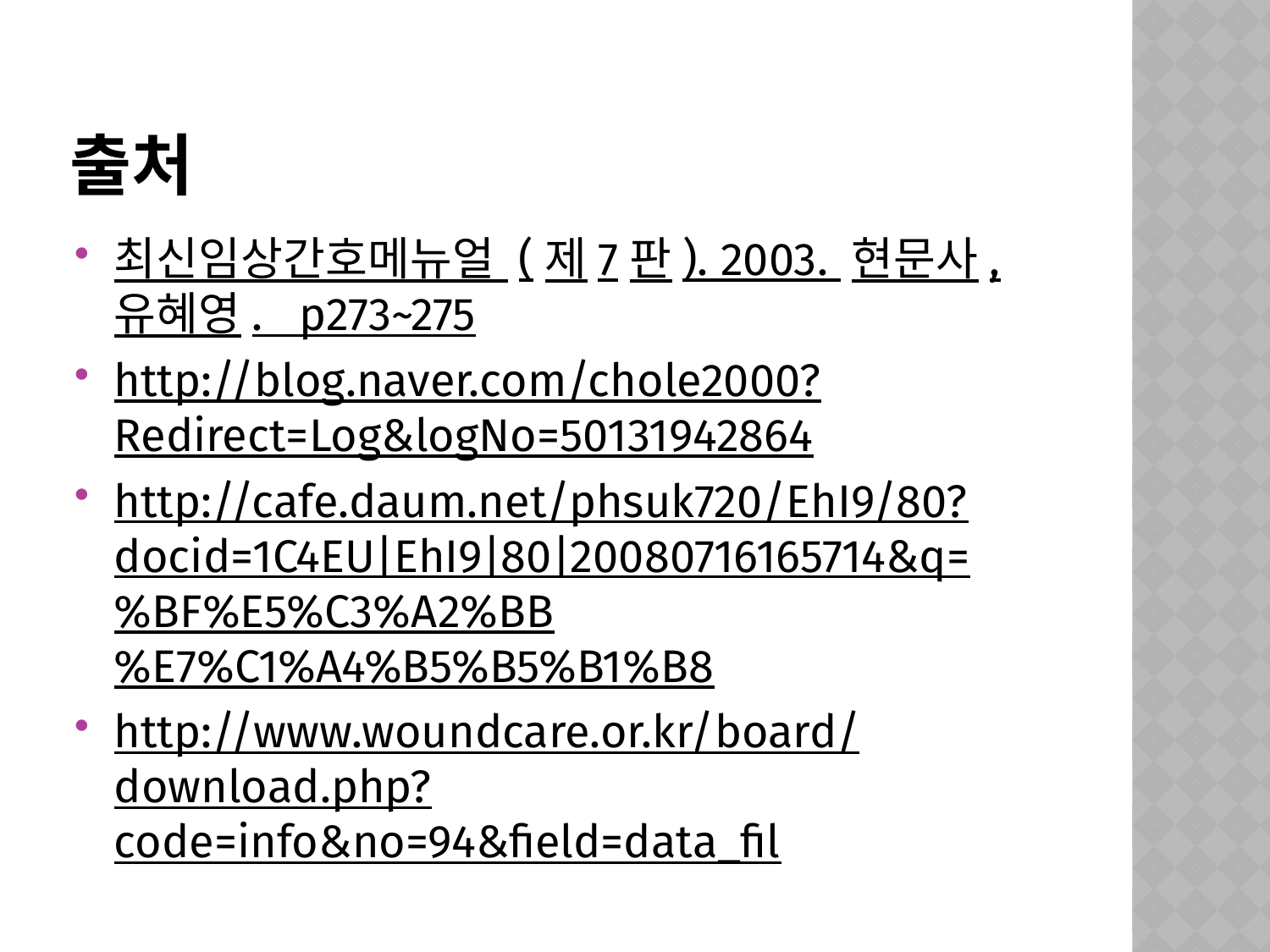

# 출처
최신임상간호메뉴얼 (제7판). 2003. 현문사, 유혜영.   p273~275
http://blog.naver.com/chole2000?Redirect=Log&logNo=50131942864
http://cafe.daum.net/phsuk720/EhI9/80?docid=1C4EU|EhI9|80|20080716165714&q=%BF%E5%C3%A2%BB%E7%C1%A4%B5%B5%B1%B8
http://www.woundcare.or.kr/board/download.php?code=info&no=94&field=data_fil